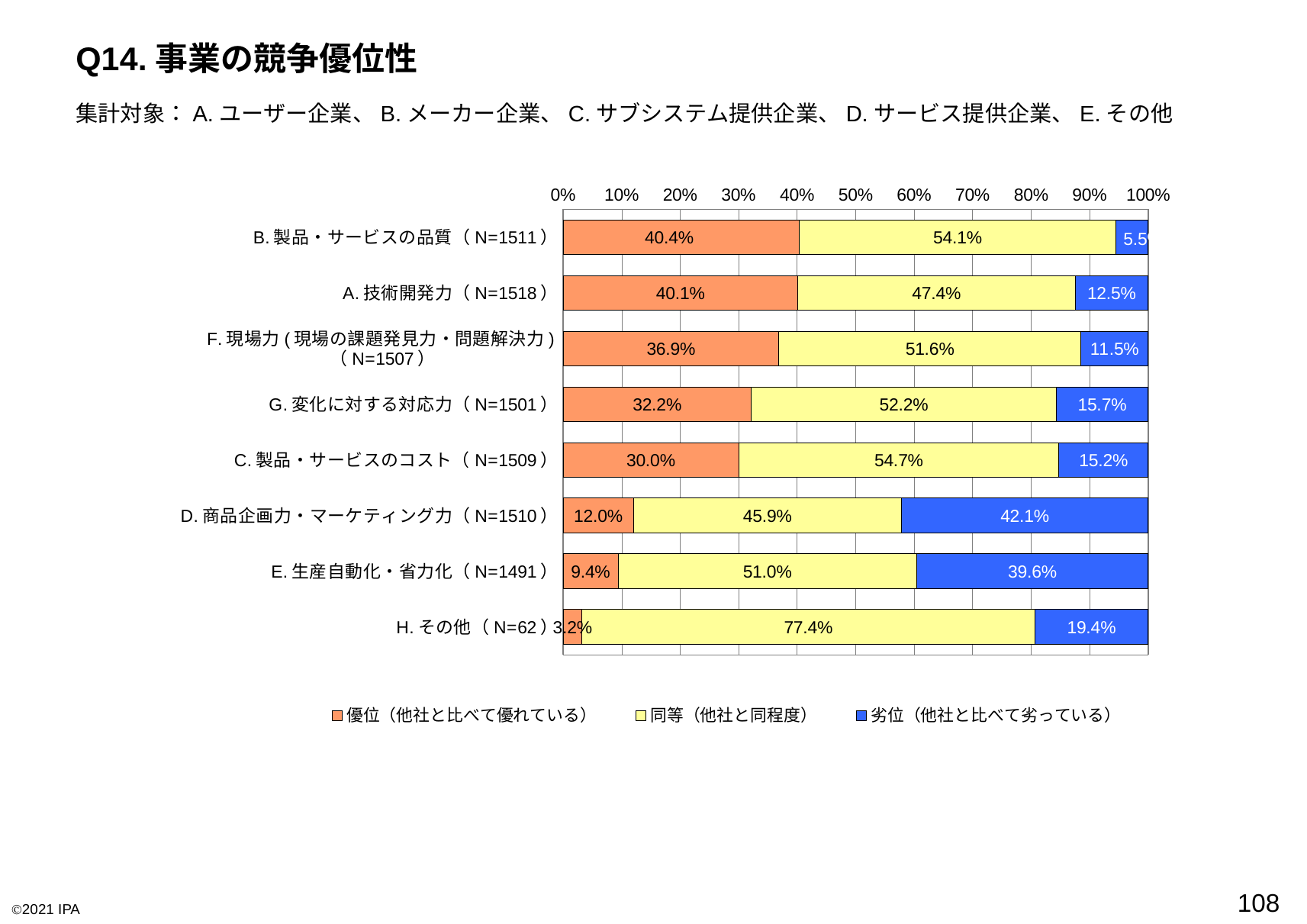

Q14.事業の競争優位性
集計対象：A.ユーザー企業、B.メーカー企業、C.サブシステム提供企業、D.サービス提供企業、E.その他

### Chart

| Category | 優位（他社と比べて優れている） | 同等（他社と同程度） | 劣位（他社と比べて劣っている） |
|---|---|---|---|
| B.製品・サービスの品質（N=1511） | 0.40370615486432826 | 0.5413633355393779 | 0.05493050959629384 |
| A.技術開発力（N=1518） | 0.40118577075098816 | 0.4743083003952569 | 0.12450592885375494 |
| F.現場力(現場の課題発見力・問題解決力)（N=1507） | 0.36894492368944926 | 0.5162574651625746 | 0.11479761114797611 |
| G.変化に対する対応力（N=1501） | 0.3217854763491006 | 0.5216522318454364 | 0.15656229180546302 |
| C.製品・サービスのコスト（N=1509） | 0.30019880715705766 | 0.5473823724320742 | 0.15241882041086813 |
| D.商品企画力・マーケティング力（N=1510） | 0.11986754966887417 | 0.4589403973509934 | 0.42119205298013246 |
| E.生産自動化・省力化（N=1491） | 0.09389671361502347 | 0.5103957075788061 | 0.39570757880617036 |
| H.その他（N=62） | 0.03225806451612903 | 0.7741935483870968 | 0.1935483870967742 |